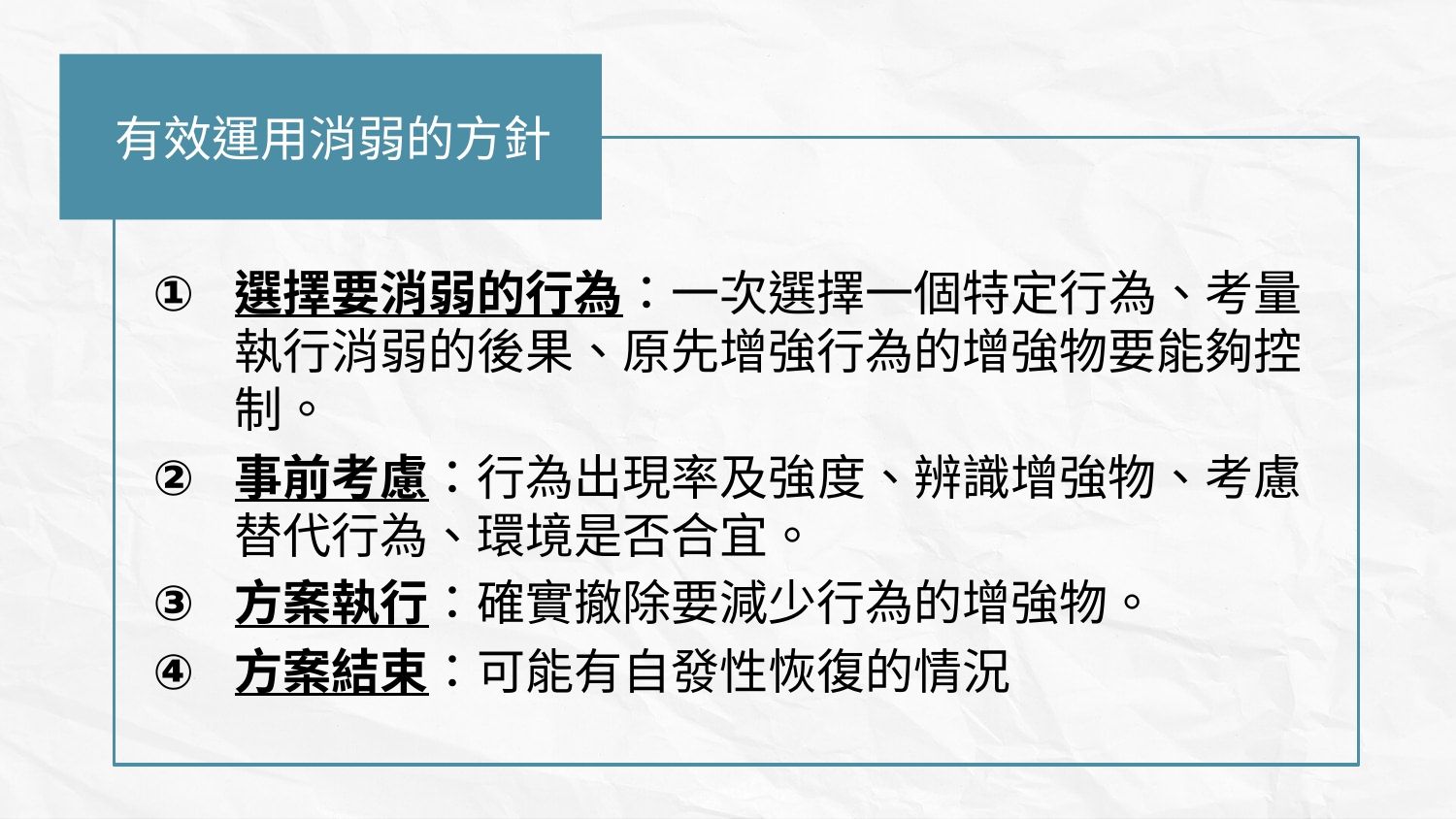

有效運用消弱的方針

選擇要消弱的行為：一次選擇一個特定行為、考量執行消弱的後果、原先增強行為的增強物要能夠控制。
事前考慮：行為出現率及強度、辨識增強物、考慮替代行為、環境是否合宜。
方案執行：確實撤除要減少行為的增強物。
方案結束：可能有自發性恢復的情況